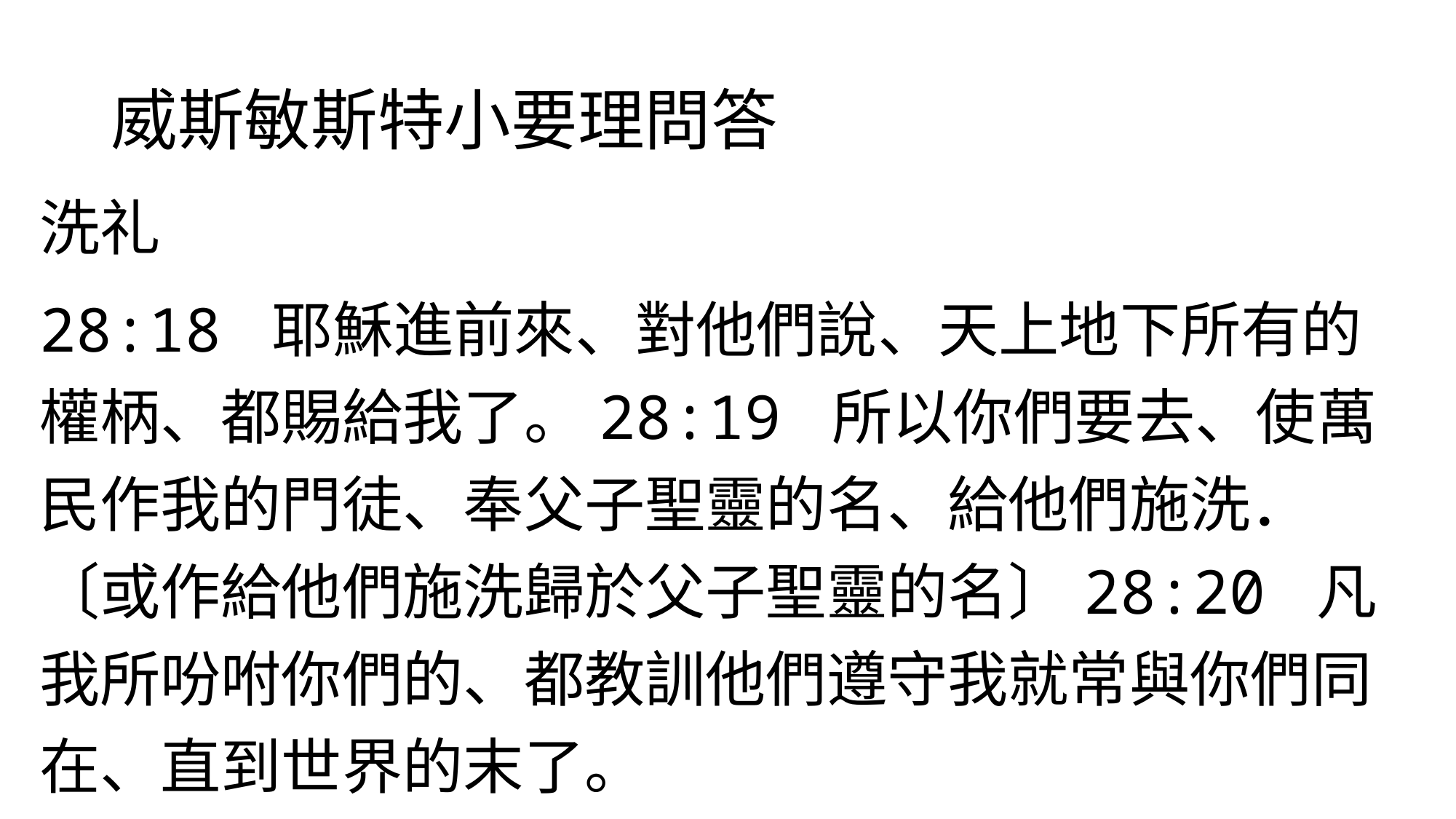

# 威斯敏斯特小要理問答
洗礼
28:18 耶穌進前來、對他們說、天上地下所有的權柄、都賜給我了。28:19 所以你們要去、使萬民作我的門徒、奉父子聖靈的名、給他們施洗．〔或作給他們施洗歸於父子聖靈的名〕28:20 凡我所吩咐你們的、都教訓他們遵守我就常與你們同在、直到世界的末了。